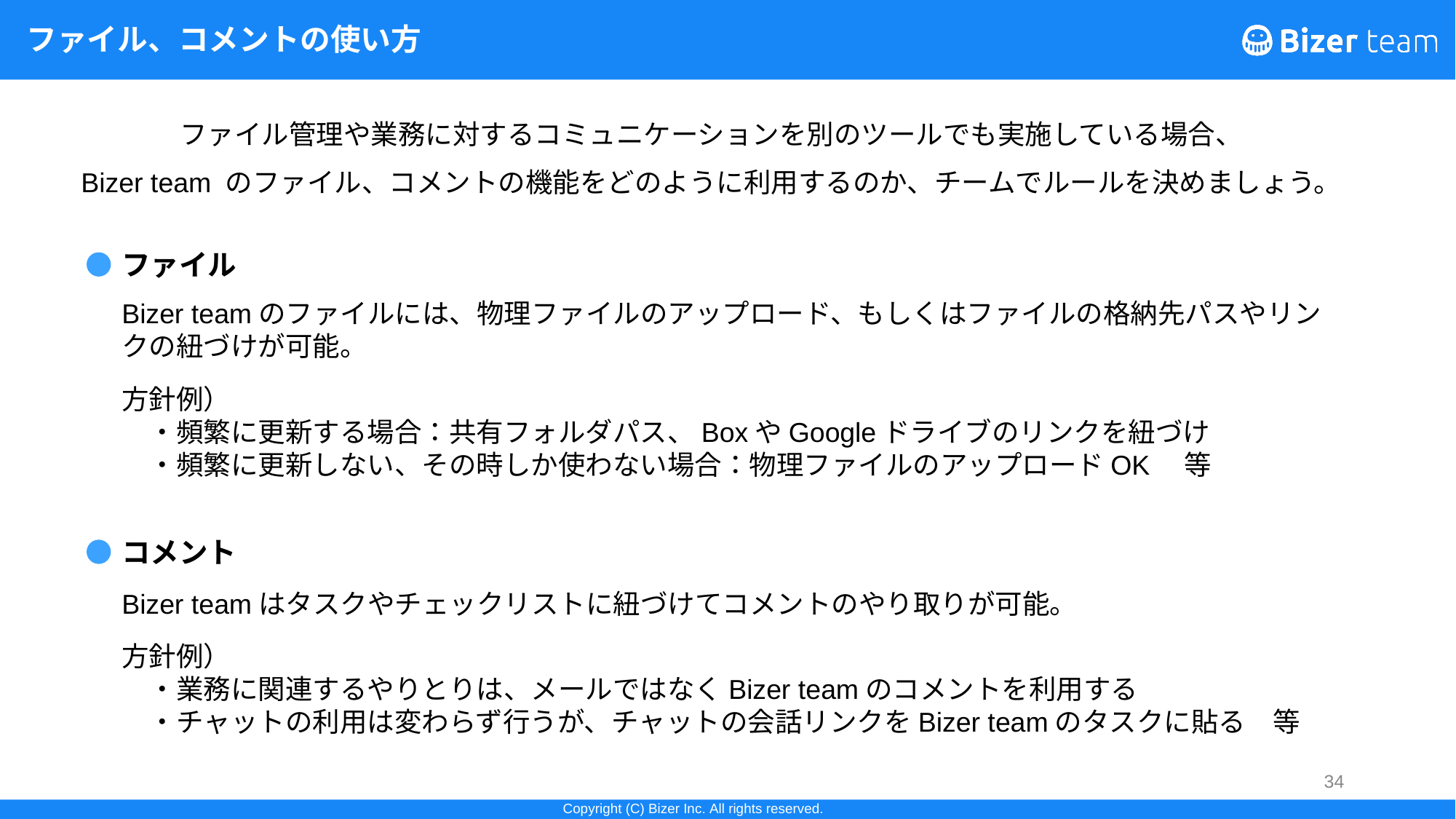

# ファイル、コメントの使い方
ファイル管理や業務に対するコミュニケーションを別のツールでも実施している場合、
Bizer team のファイル、コメントの機能をどのように利用するのか、チームでルールを決めましょう。
ファイル
Bizer teamのファイルには、物理ファイルのアップロード、もしくはファイルの格納先パスやリン
クの紐づけが可能。

方針例）
　・頻繁に更新する場合：共有フォルダパス、BoxやGoogleドライブのリンクを紐づけ
　・頻繁に更新しない、その時しか使わない場合：物理ファイルのアップロードOK　等

コメント
Bizer teamはタスクやチェックリストに紐づけてコメントのやり取りが可能。

方針例）
　・業務に関連するやりとりは、メールではなくBizer teamのコメントを利用する
　・チャットの利用は変わらず行うが、チャットの会話リンクをBizer teamのタスクに貼る　等

34
34